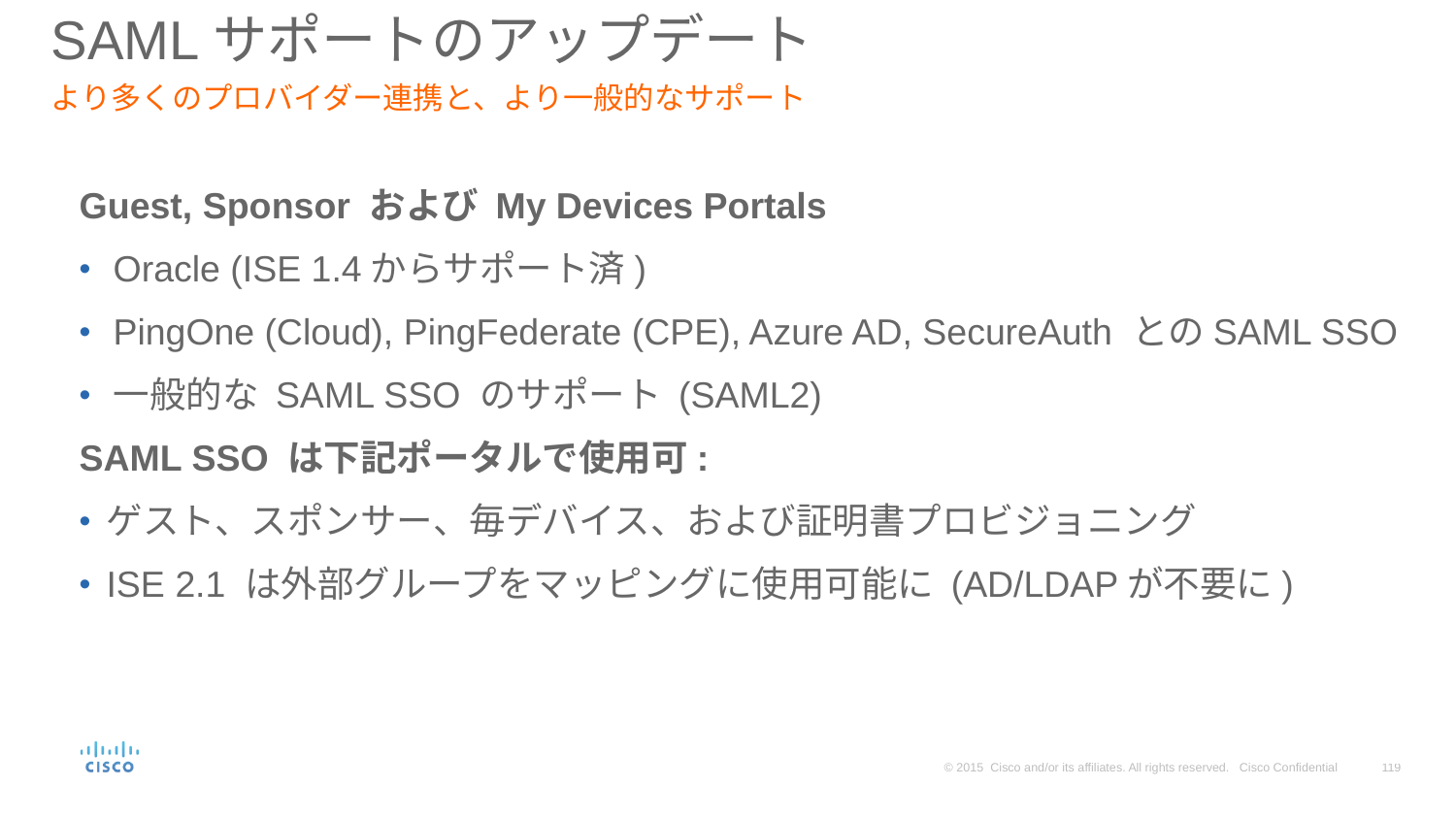

# SAMLサポートのアップデート
より多くのプロバイダー連携と、より一般的なサポート
Guest, Sponsor および My Devices Portals
Oracle (ISE 1.4からサポート済)
PingOne (Cloud), PingFederate (CPE), Azure AD, SecureAuth とのSAML SSO
一般的な SAML SSO のサポート (SAML2)
SAML SSO は下記ポータルで使用可:
ゲスト、スポンサー、毎デバイス、および証明書プロビジョニング
ISE 2.1 は外部グループをマッピングに使用可能に (AD/LDAPが不要に)